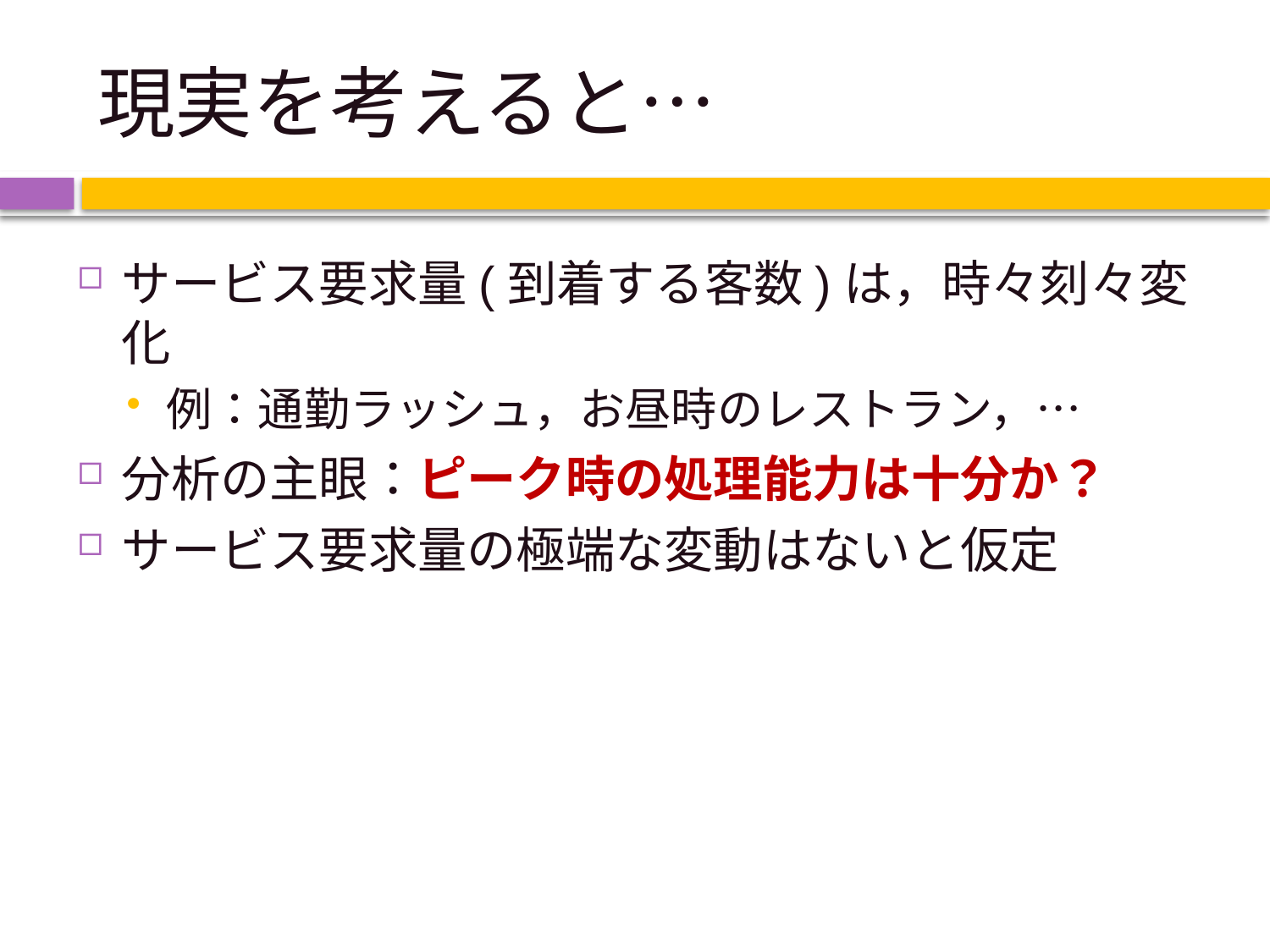

# 現実を考えると…
サービス要求量(到着する客数)は，時々刻々変化
例：通勤ラッシュ，お昼時のレストラン，…
分析の主眼：ピーク時の処理能力は十分か？
サービス要求量の極端な変動はないと仮定